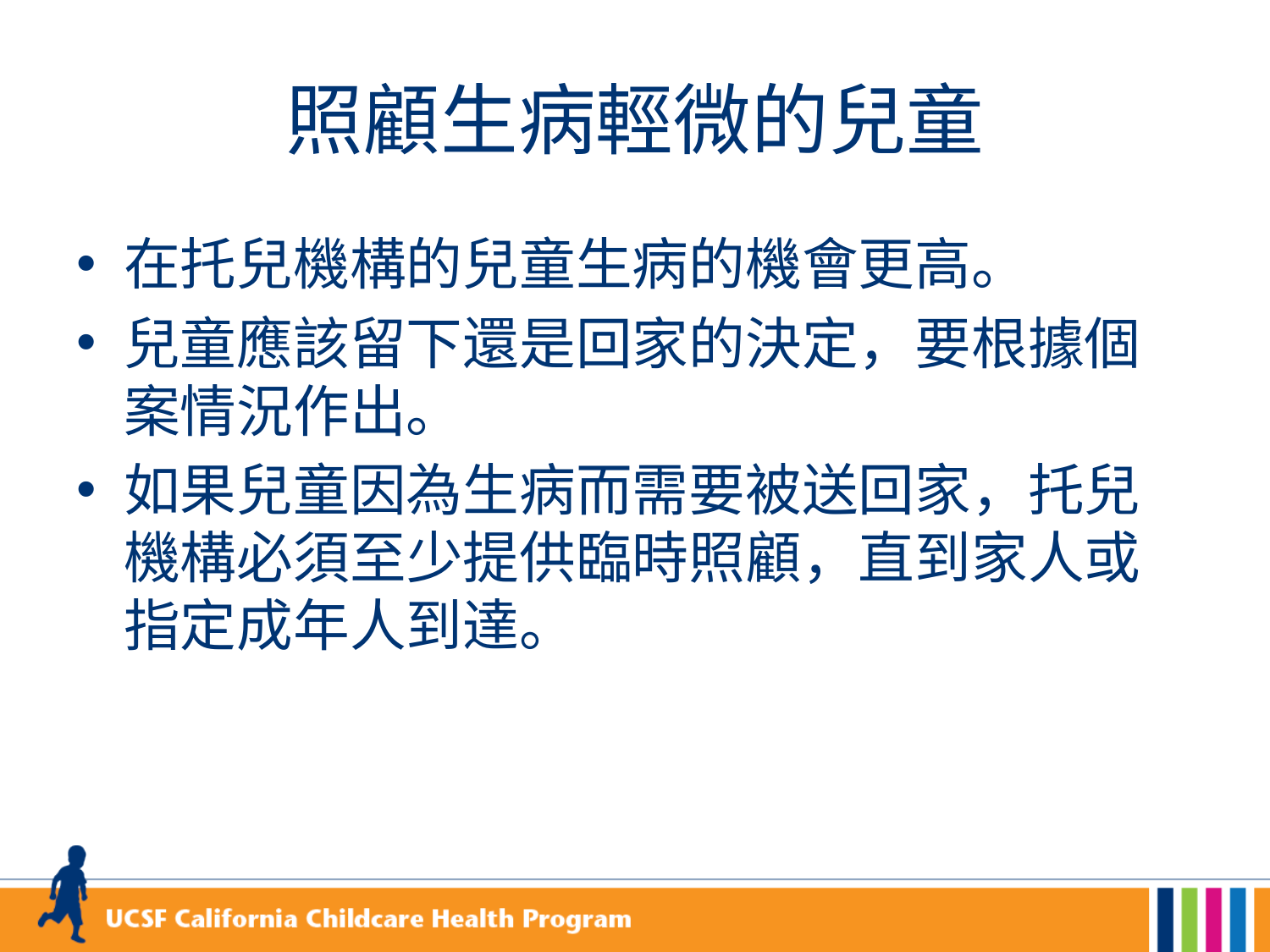

# 照顧生病輕微的兒童
在托兒機構的兒童生病的機會更高。
兒童應該留下還是回家的決定，要根據個案情況作出。
如果兒童因為生病而需要被送回家，托兒機構必須至少提供臨時照顧，直到家人或指定成年人到達。